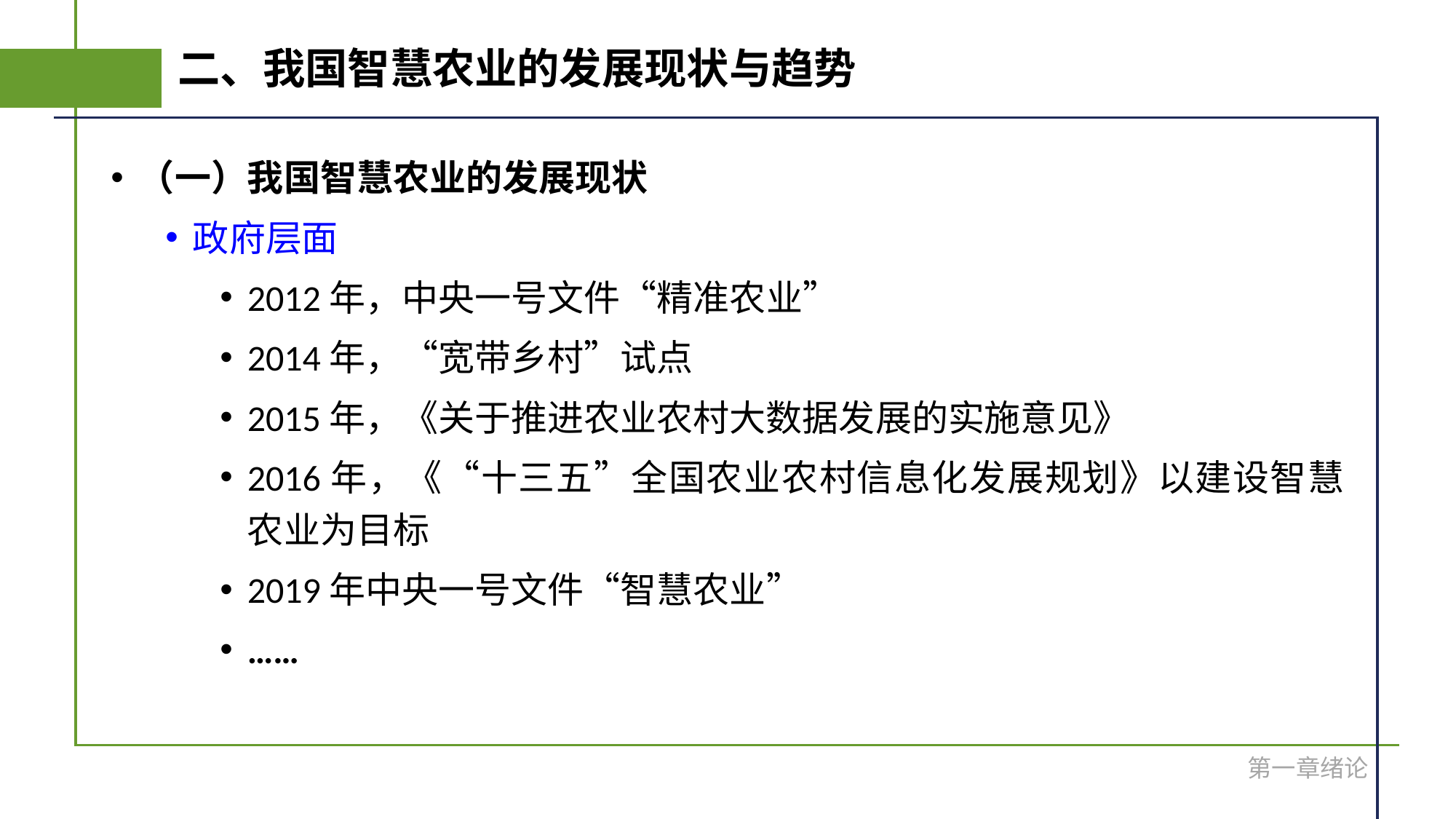

# 二、我国智慧农业的发展现状与趋势
（一）我国智慧农业的发展现状
政府层面
2012年，中央一号文件“精准农业”
2014年，“宽带乡村”试点
2015年，《关于推进农业农村大数据发展的实施意见》
2016年，《“十三五”全国农业农村信息化发展规划》以建设智慧农业为目标
2019年中央一号文件“智慧农业”
……
第一章绪论